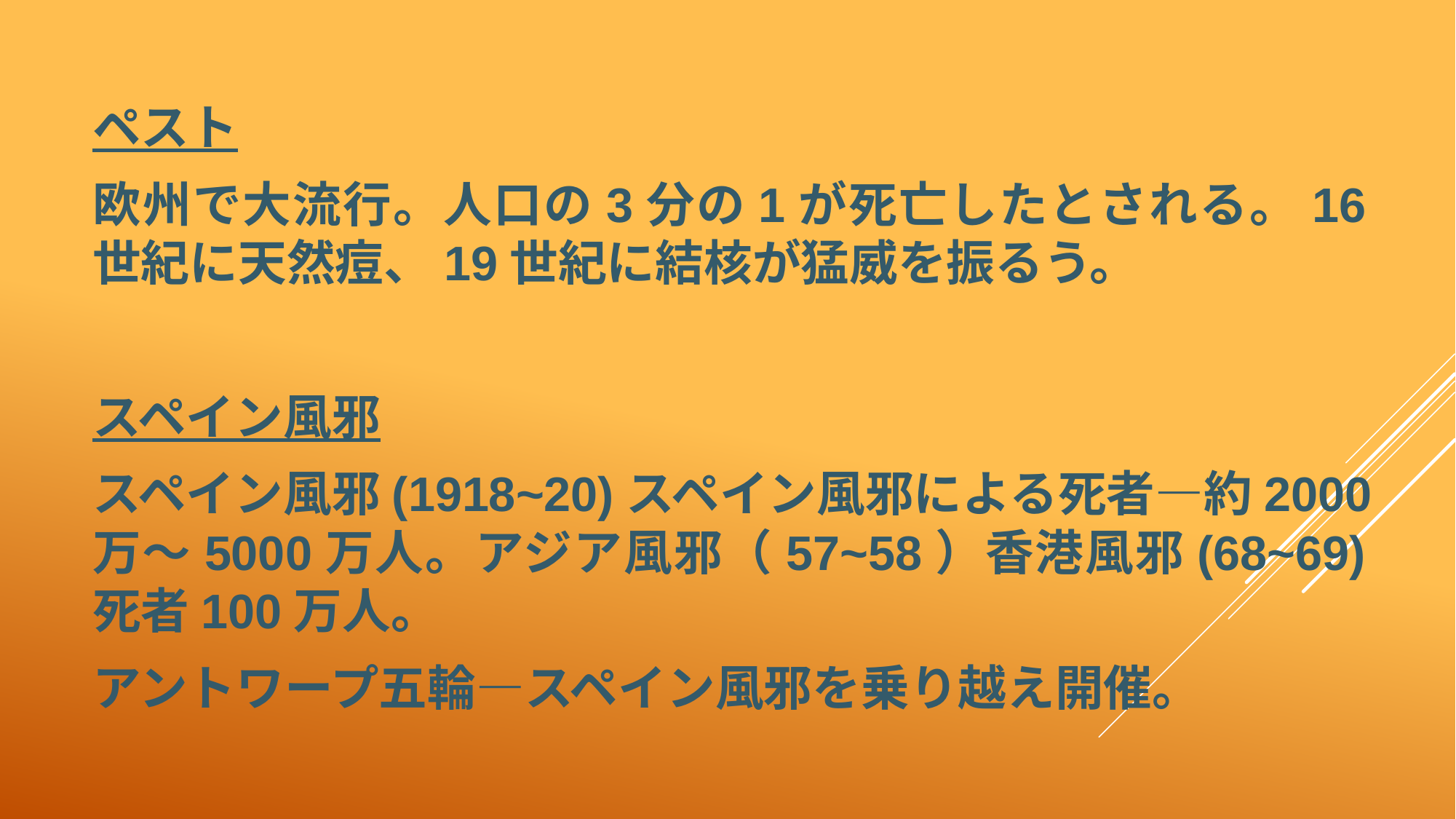

ペスト
欧州で大流行。人口の3分の1が死亡したとされる。16世紀に天然痘、19世紀に結核が猛威を振るう。

スペイン風邪
スペイン風邪(1918~20)スペイン風邪による死者―約2000万～5000万人。アジア風邪（57~58）香港風邪(68~69)死者100万人。
アントワープ五輪―スペイン風邪を乗り越え開催。